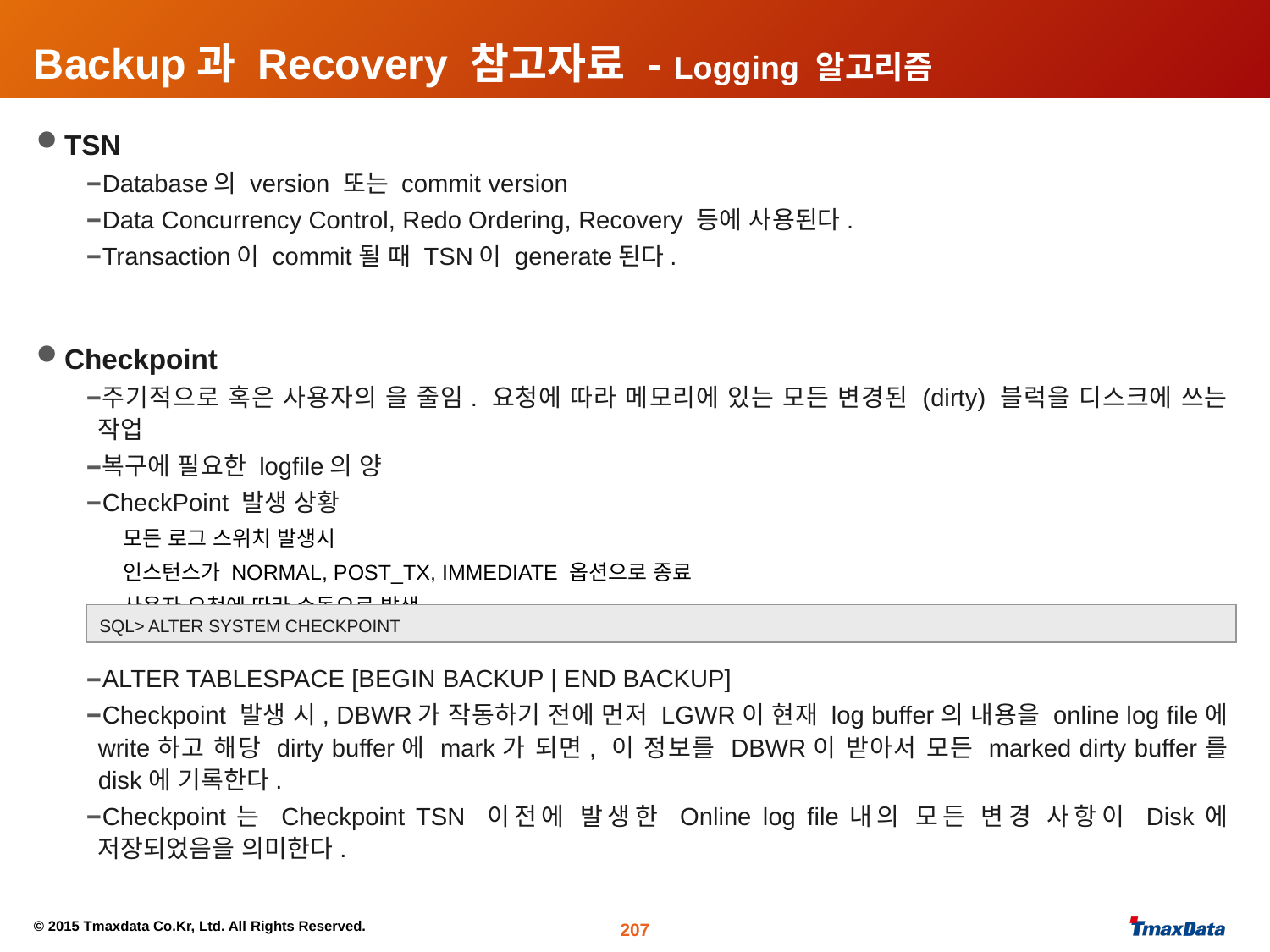

# Backup과 Recovery 참고자료 - Logging 알고리즘
TSN
Database의 version 또는 commit version
Data Concurrency Control, Redo Ordering, Recovery 등에 사용된다.
Transaction이 commit될 때 TSN이 generate된다.

Checkpoint
주기적으로 혹은 사용자의 을 줄임. 요청에 따라 메모리에 있는 모든 변경된 (dirty) 블럭을 디스크에 쓰는 작업
복구에 필요한 logfile의 양
CheckPoint 발생 상황
모든 로그 스위치 발생시
인스턴스가 NORMAL, POST_TX, IMMEDIATE 옵션으로 종료
사용자 요청에 따라 수동으로 발생

ALTER TABLESPACE [BEGIN BACKUP | END BACKUP]
Checkpoint 발생 시, DBWR가 작동하기 전에 먼저 LGWR이 현재 log buffer의 내용을 online log file에 write하고 해당 dirty buffer에 mark가 되면, 이 정보를 DBWR이 받아서 모든 marked dirty buffer를 disk에 기록한다.
Checkpoint는 Checkpoint TSN 이전에 발생한 Online log file내의 모든 변경 사항이 Disk에 저장되었음을 의미한다.

SQL> ALTER SYSTEM CHECKPOINT